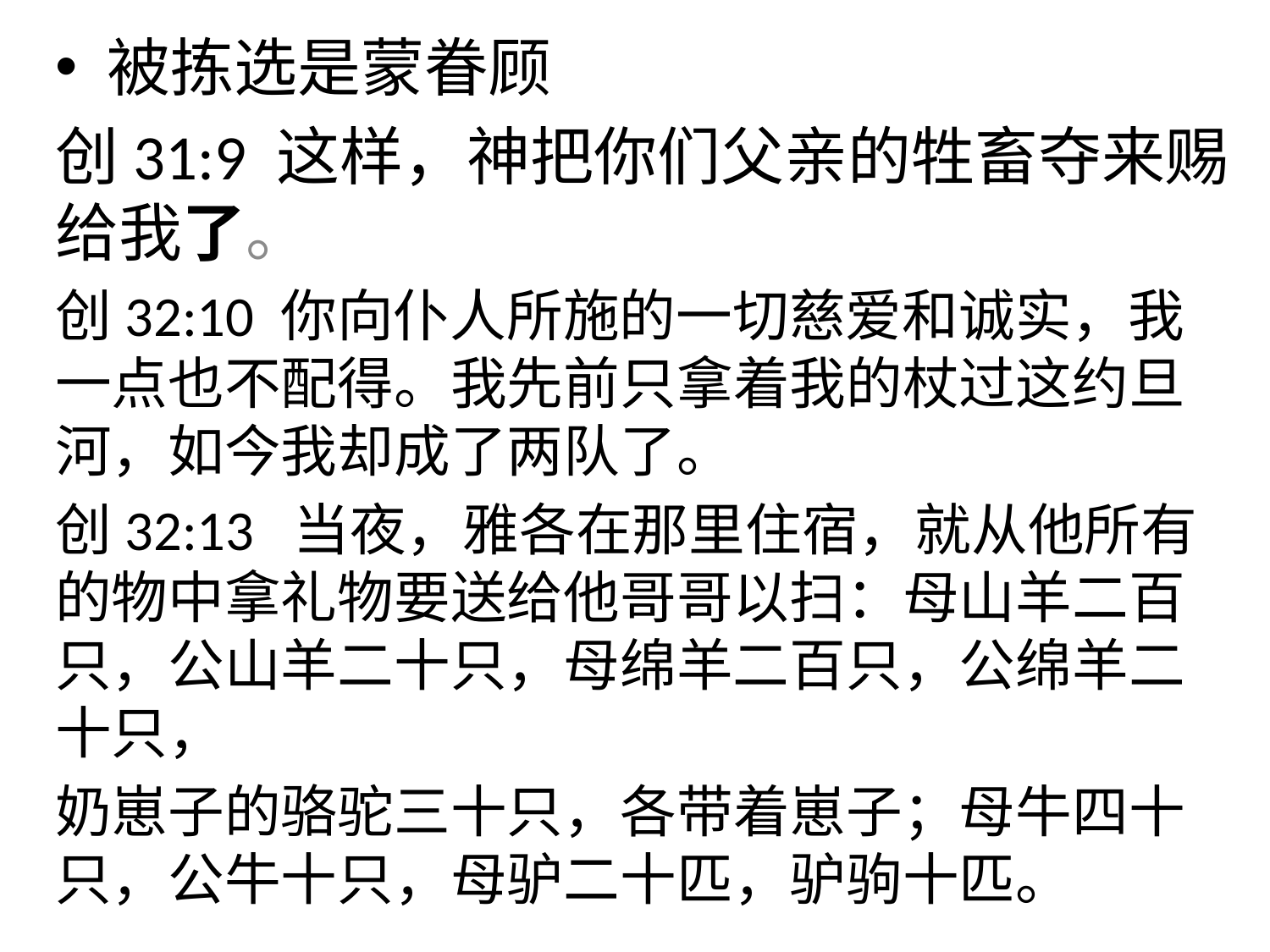

被拣选是蒙眷顾
创31:9 这样，神把你们父亲的牲畜夺来赐给我了。
创32:10 你向仆人所施的一切慈爱和诚实，我一点也不配得。我先前只拿着我的杖过这约旦河，如今我却成了两队了。
创32:13  当夜，雅各在那里住宿，就从他所有的物中拿礼物要送给他哥哥以扫：母山羊二百只，公山羊二十只，母绵羊二百只，公绵羊二十只，
奶崽子的骆驼三十只，各带着崽子；母牛四十只，公牛十只，母驴二十匹，驴驹十匹。